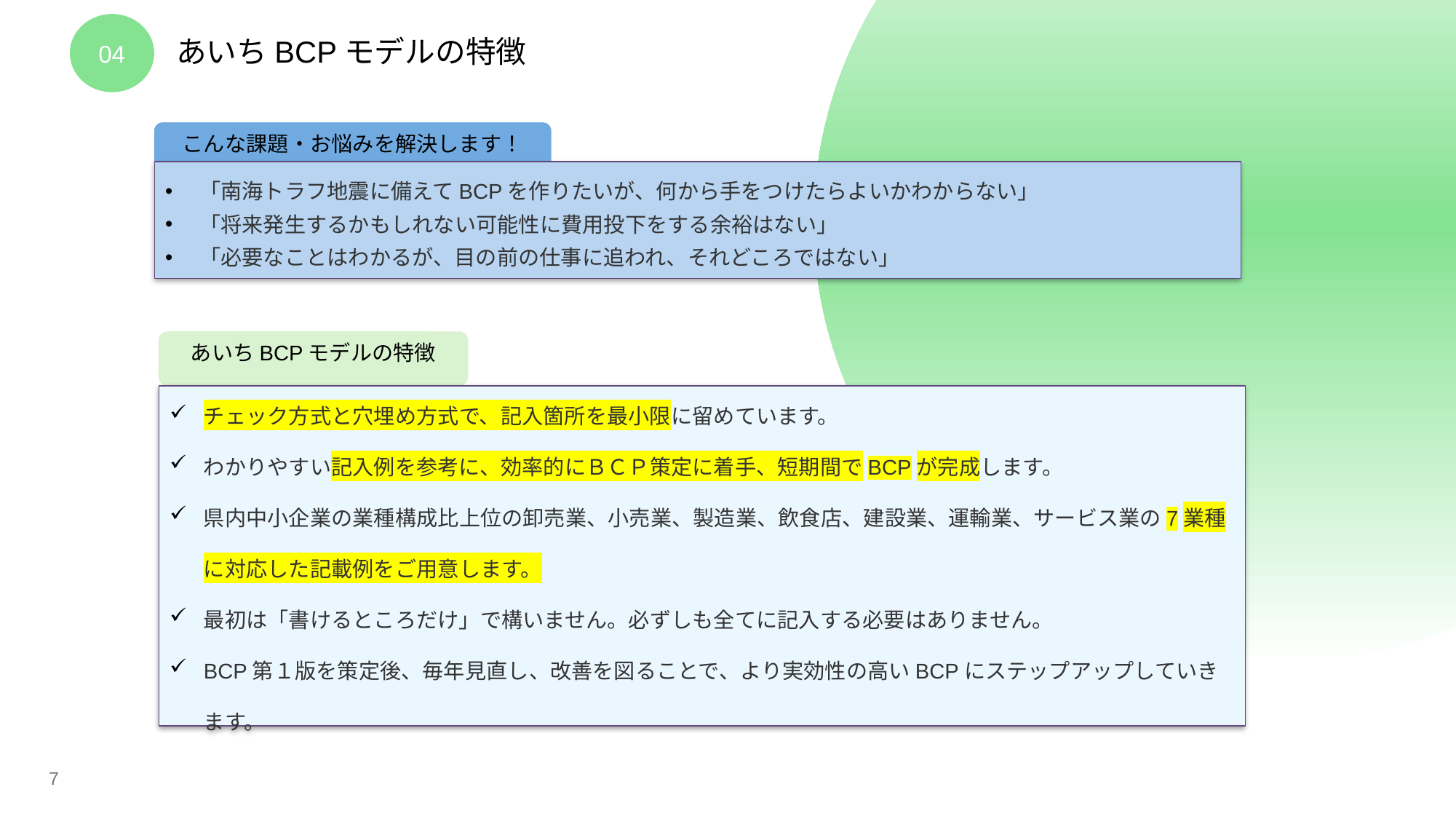

04
# あいちBCPモデルの特徴
こんな課題・お悩みを解決します！
「南海トラフ地震に備えてBCPを作りたいが、何から手をつけたらよいかわからない」
「将来発生するかもしれない可能性に費用投下をする余裕はない」
「必要なことはわかるが、目の前の仕事に追われ、それどころではない」
あいちBCPモデルの特徴
チェック方式と穴埋め方式で、記入箇所を最小限に留めています。
わかりやすい記入例を参考に、効率的にＢＣＰ策定に着手、短期間でBCPが完成します。
県内中小企業の業種構成比上位の卸売業、小売業、製造業、飲食店、建設業、運輸業、サービス業の7業種に対応した記載例をご用意します。
最初は「書けるところだけ」で構いません。必ずしも全てに記入する必要はありません。
BCP第１版を策定後、毎年見直し、改善を図ることで、より実効性の高いBCPにステップアップしていきます。
7